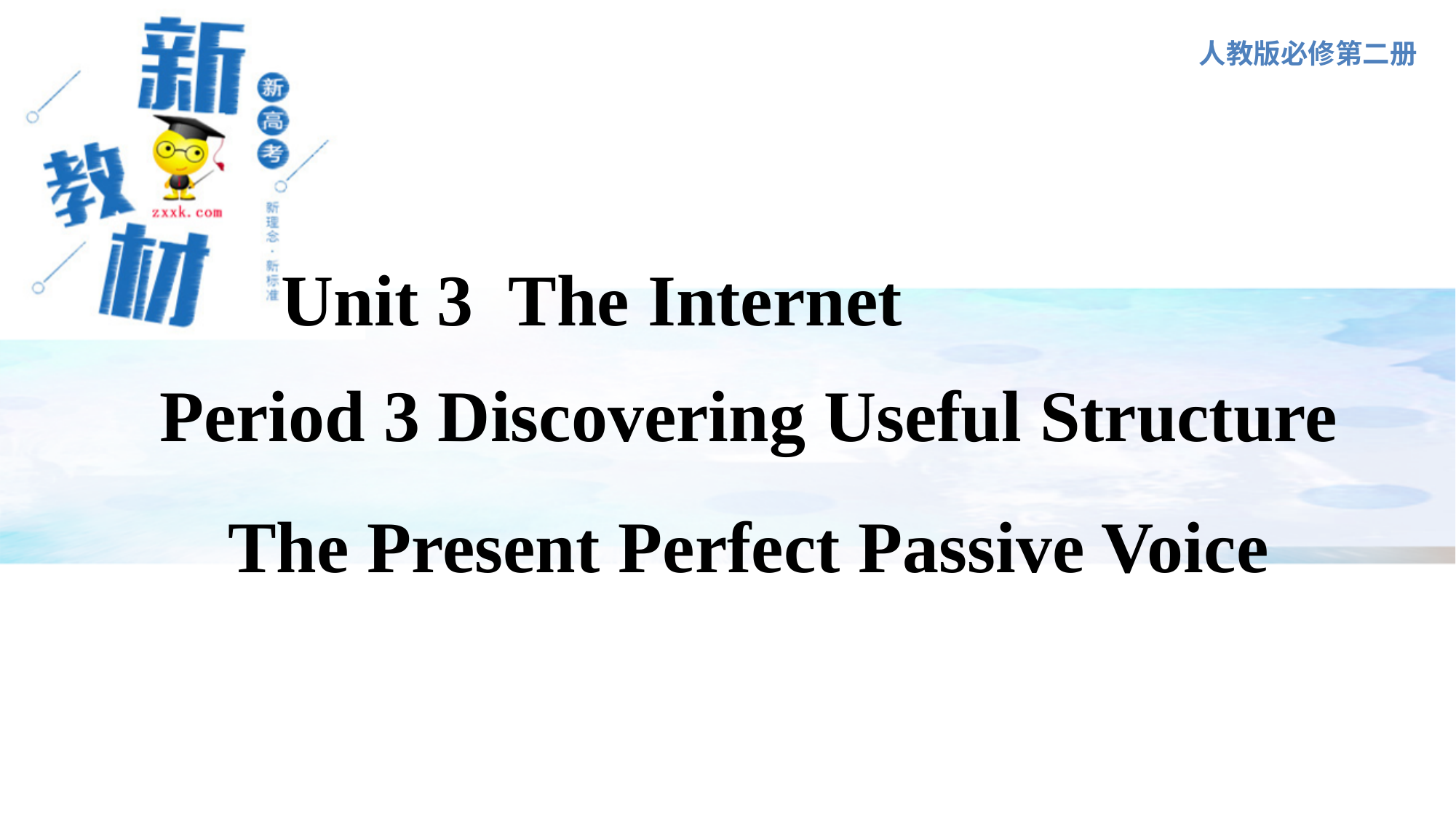

人教版必修第二册
Unit 3  The Internet
Period 3 Discovering Useful Structure
The Present Perfect Passive Voice